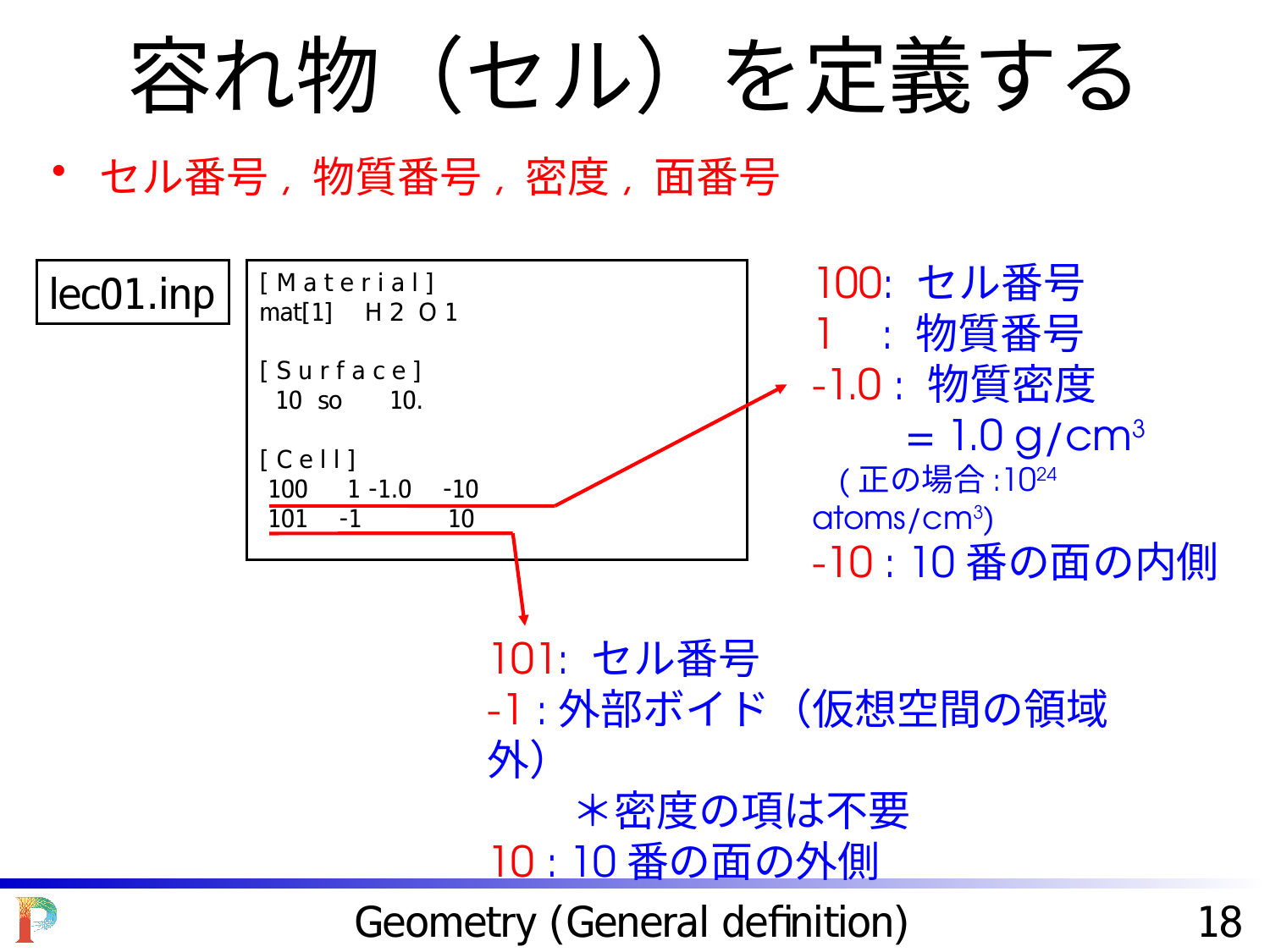

容れ物（セル）を定義する
セル番号, 物質番号, 密度, 面番号
100: セル番号
1    : 物質番号
-1.0 : 物質密度
        = 1.0 g/cm3
   (正の場合:1024 atoms/cm3)
-10 : 10番の面の内側
lec01.inp
[ M a t e r i a l ]
mat[1]    H 2  O 1

[ S u r f a c e ]
  10  so      10.

[ C e l l ]
 100     1 -1.0    -10
 101    -1           10

101: セル番号
-1 :外部ボイド（仮想空間の領域外）
　　＊密度の項は不要
10 : 10番の面の外側
Geometry (General definition)